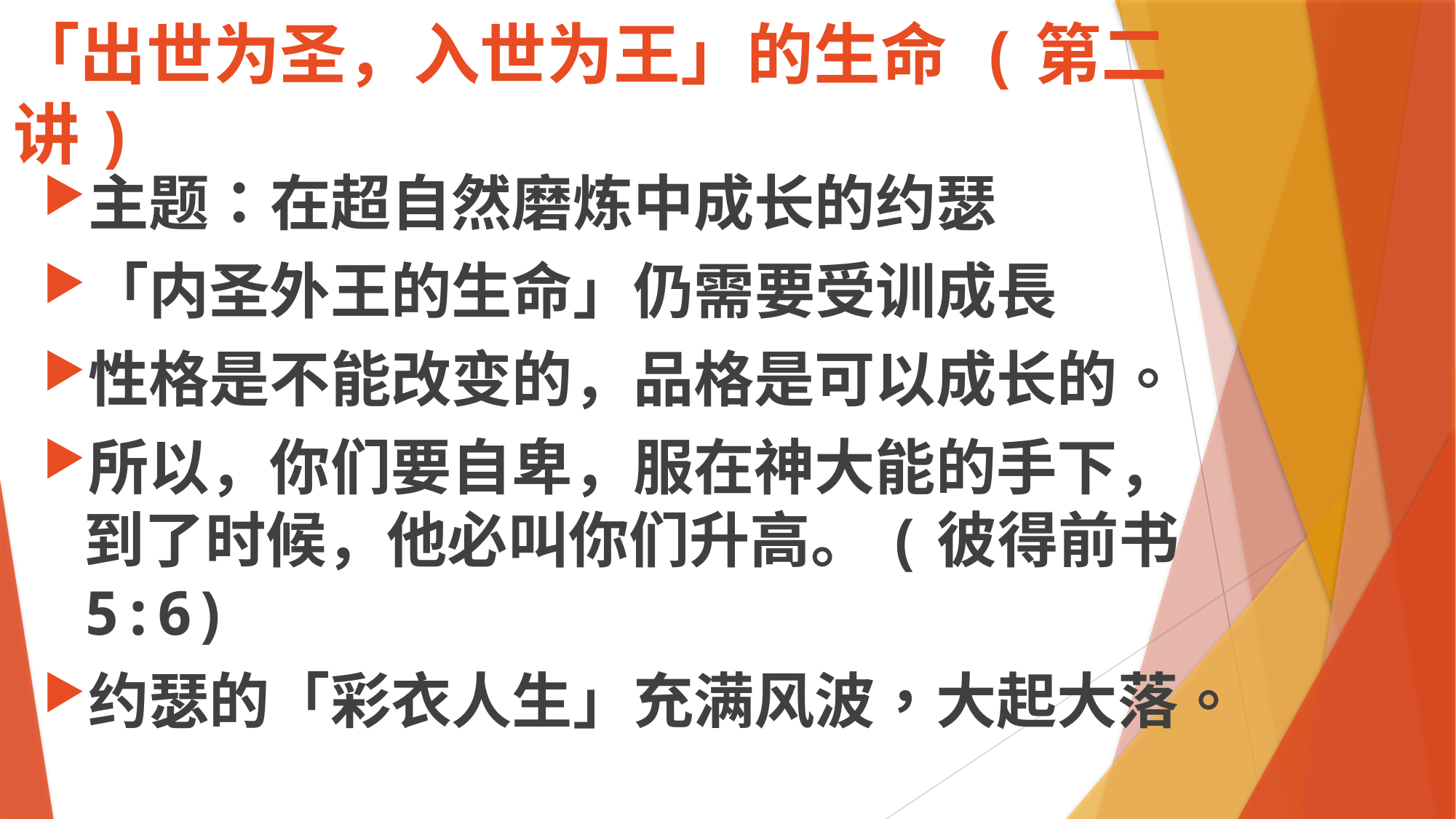

# 「出世为圣，入世为王」的生命 (第二讲)
主题：在超自然磨炼中成长的约瑟
「内圣外王的生命」仍需要受训成長
性格是不能改变的，品格是可以成长的。
所以，你们要自卑，服在神大能的手下，到了时候，他必叫你们升高。(彼得前书 5:6)
约瑟的「彩衣人生」充满风波，大起大落。